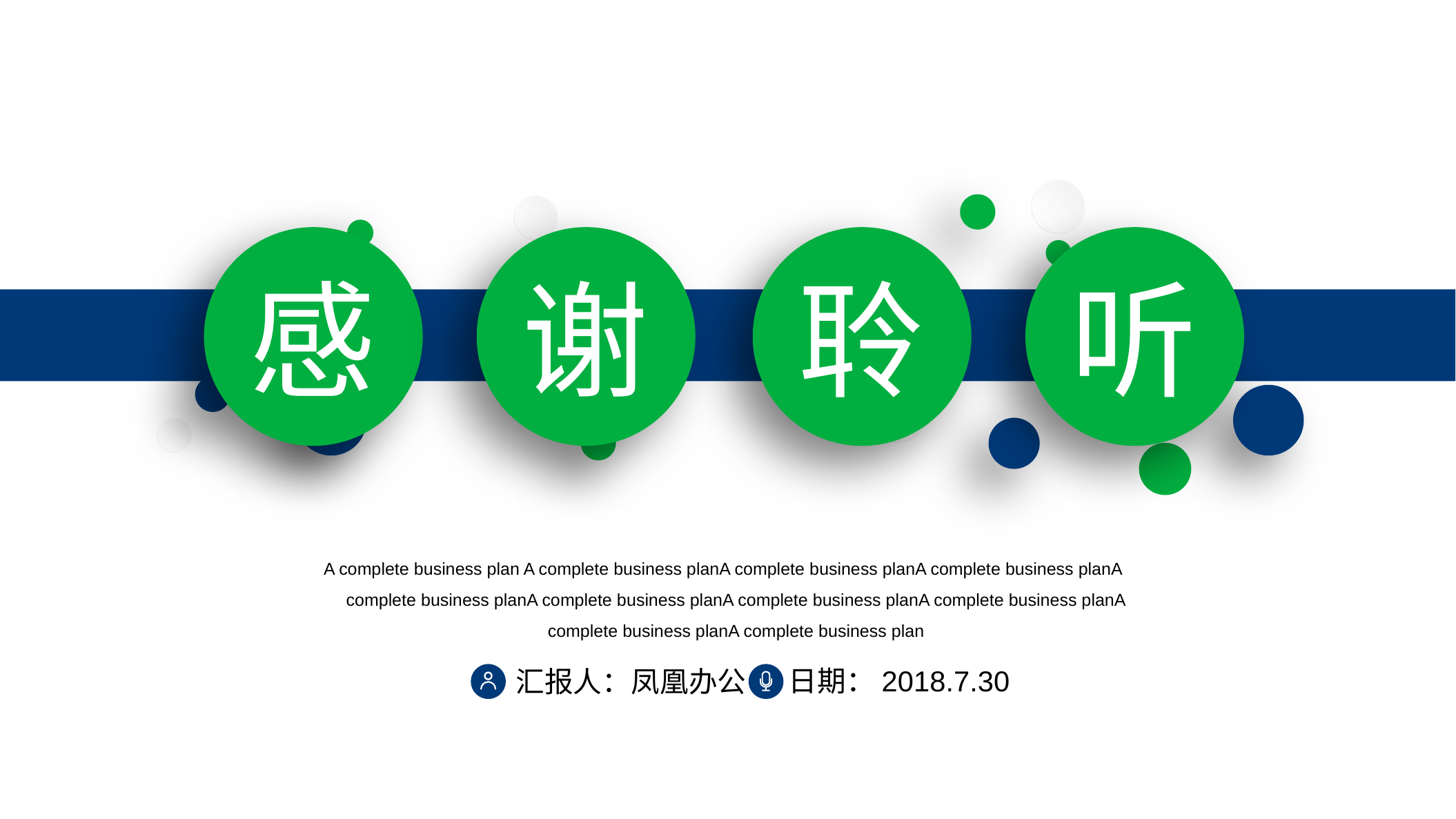

感

谢

聆

听

A complete business plan A complete business planA complete business planA complete business planA complete business planA complete business planA complete business planA complete business planA complete business planA complete business plan
日期：2018.7.30
汇报人：凤凰办公